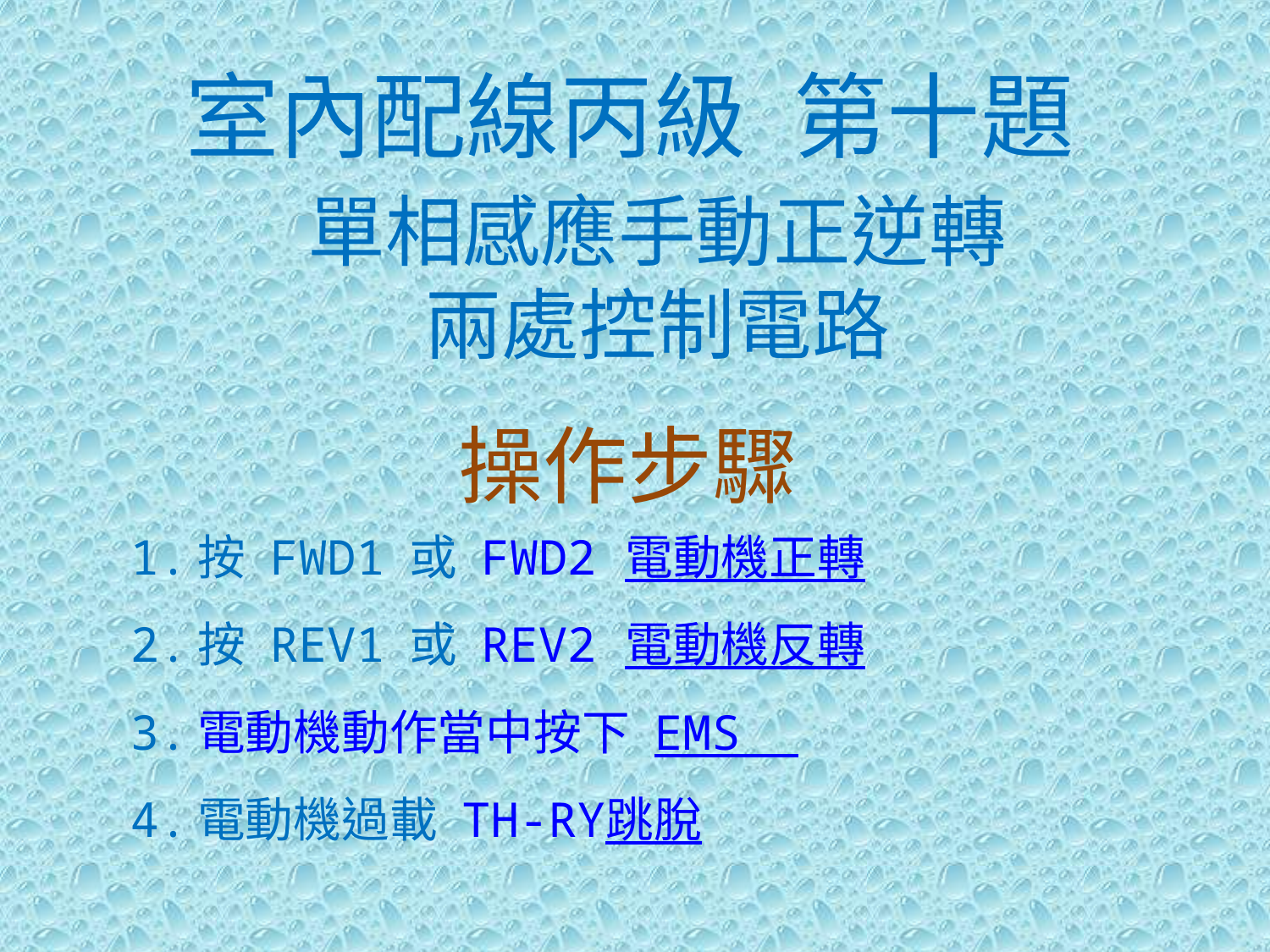

室內配線丙級 第十題
單相感應手動正逆轉
兩處控制電路
操作步驟
1.按 FWD1 或 FWD2 電動機正轉
2.按 REV1 或 REV2 電動機反轉
3.電動機動作當中按下 EMS
4.電動機過載 TH-RY跳脫